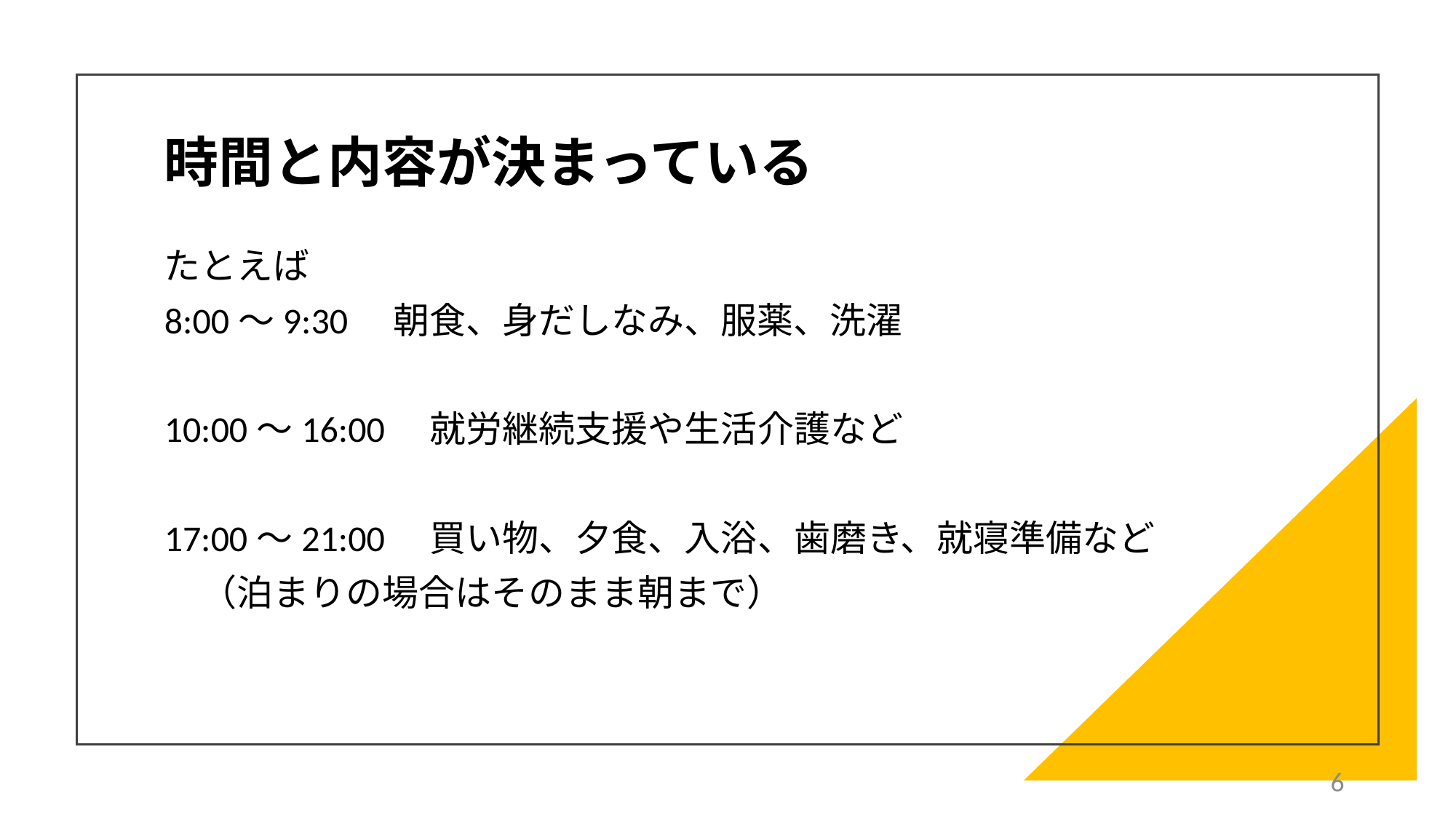

# 時間と内容が決まっている
たとえば
8:00～9:30　朝食、身だしなみ、服薬、洗濯

10:00～16:00　就労継続支援や生活介護など

17:00～21:00　買い物、夕食、入浴、歯磨き、就寝準備など
　（泊まりの場合はそのまま朝まで）

6